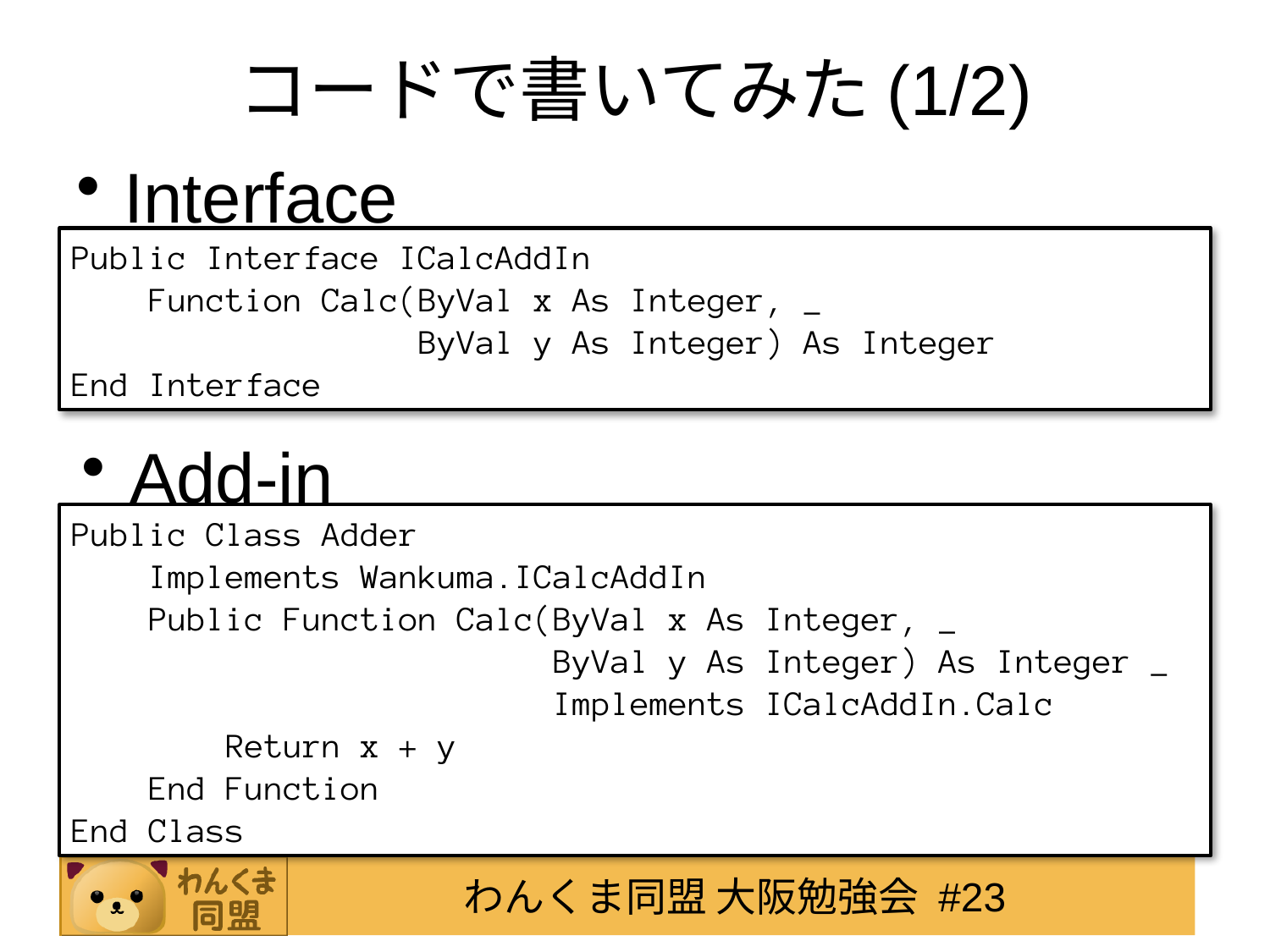

# コードで書いてみた(1/2)
Interface

Public Interface ICalcAddIn
    Function Calc(ByVal x As Integer, _
                  ByVal y As Integer) As Integer
End Interface
Add-in

Public Class Adder
    Implements Wankuma.ICalcAddIn
    Public Function Calc(ByVal x As Integer, _
                         ByVal y As Integer) As Integer _
                         Implements ICalcAddIn.Calc
        Return x + y
    End Function
End Class